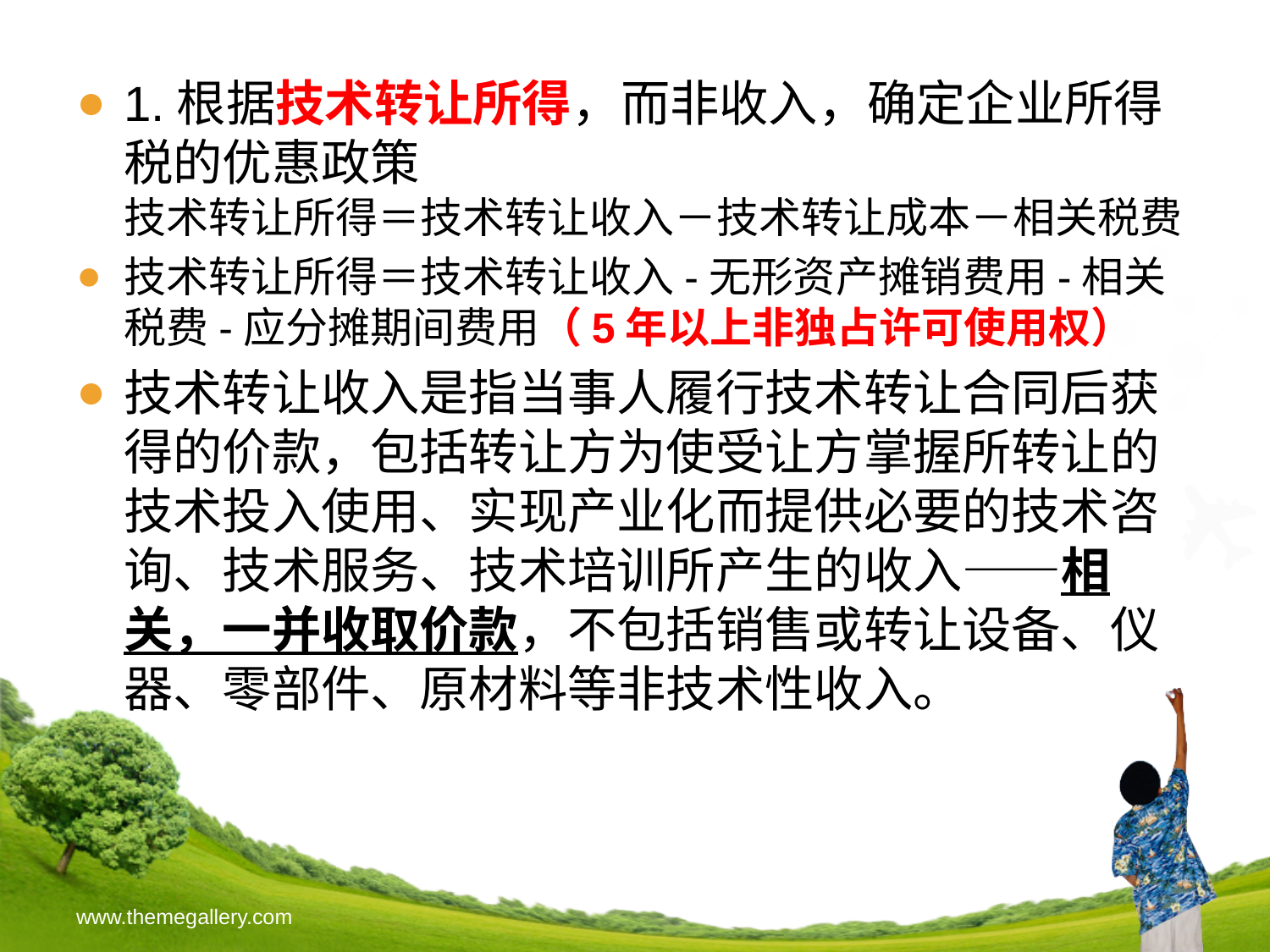

1.根据技术转让所得，而非收入，确定企业所得税的优惠政策
技术转让所得＝技术转让收入－技术转让成本－相关税费
技术转让所得＝技术转让收入-无形资产摊销费用-相关税费-应分摊期间费用（5年以上非独占许可使用权）
技术转让收入是指当事人履行技术转让合同后获得的价款，包括转让方为使受让方掌握所转让的技术投入使用、实现产业化而提供必要的技术咨询、技术服务、技术培训所产生的收入——相关，一并收取价款，不包括销售或转让设备、仪器、零部件、原材料等非技术性收入。

www.themegallery.com